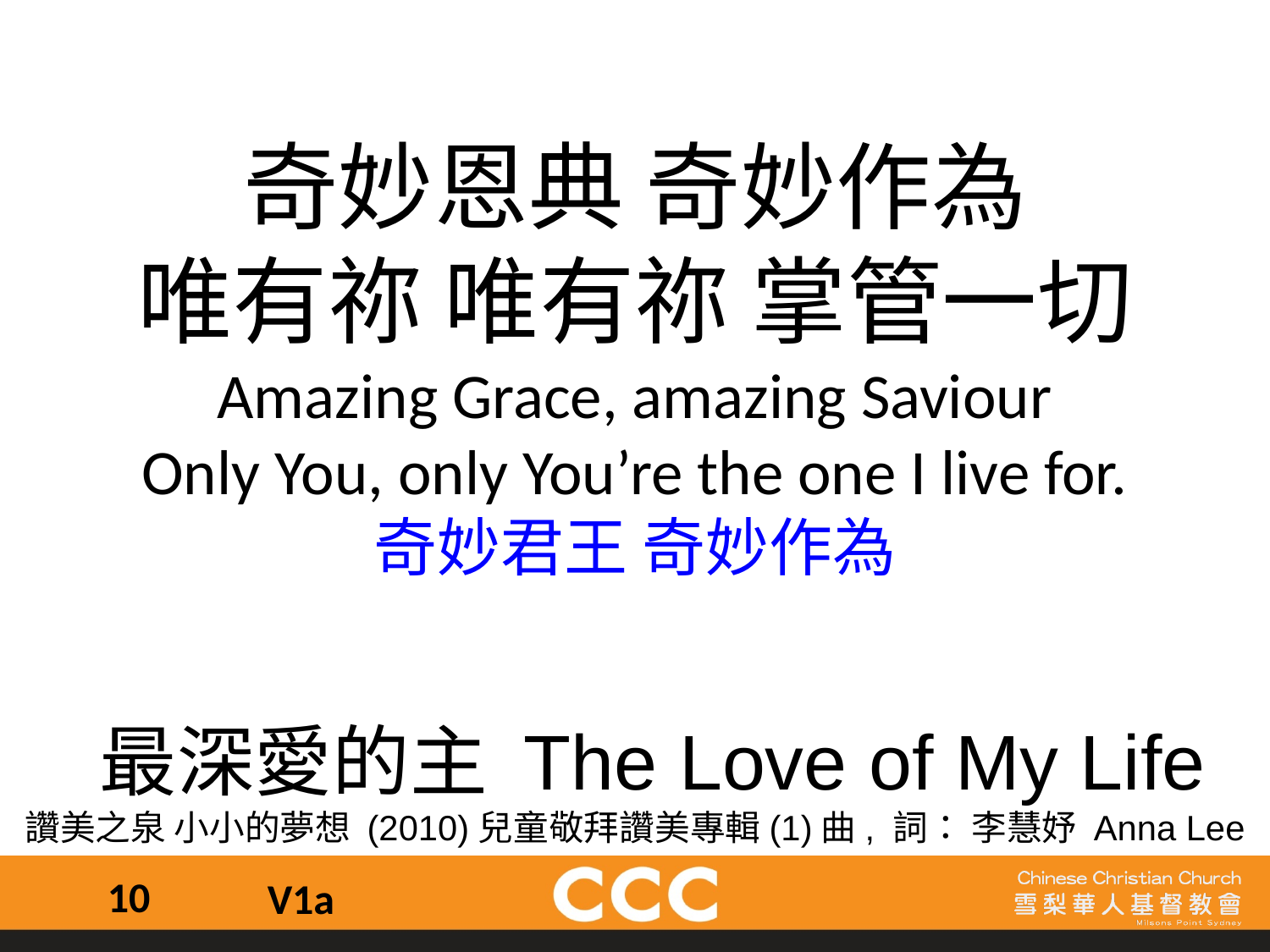

奇妙恩典 奇妙作為
唯有祢 唯有祢 掌管一切
Amazing Grace, amazing Saviour
Only You, only You’re the one I live for.
奇妙君王 奇妙作為
 最深愛的主 The Love of My Life
讚美之泉 小小的夢想 (2010)兒童敬拜讚美專輯(1)曲, 詞： 李慧妤 Anna Lee
10
V1a